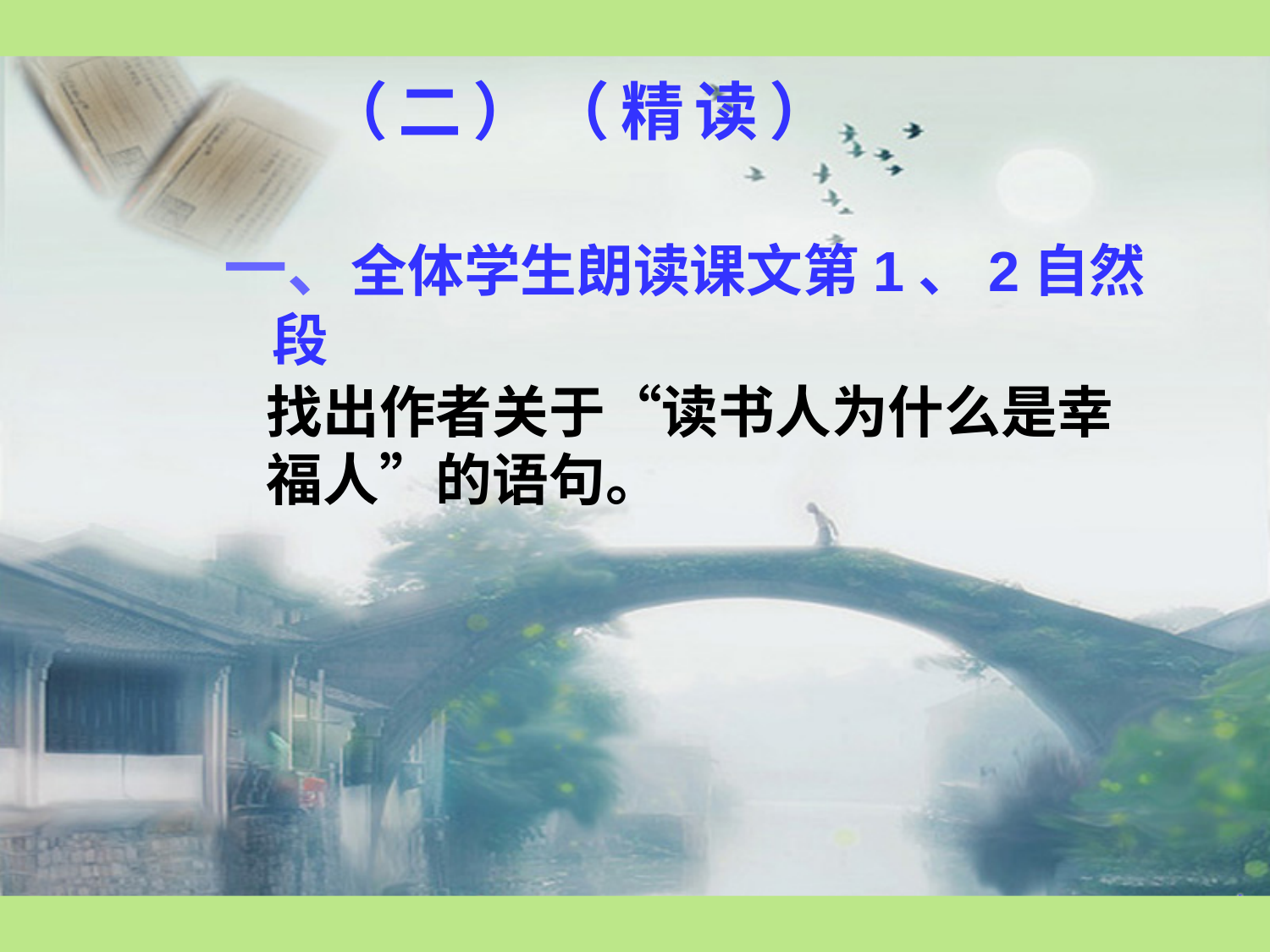

# （二）（精读）
一、全体学生朗读课文第1、2自然段

找出作者关于“读书人为什么是幸福人”的语句。